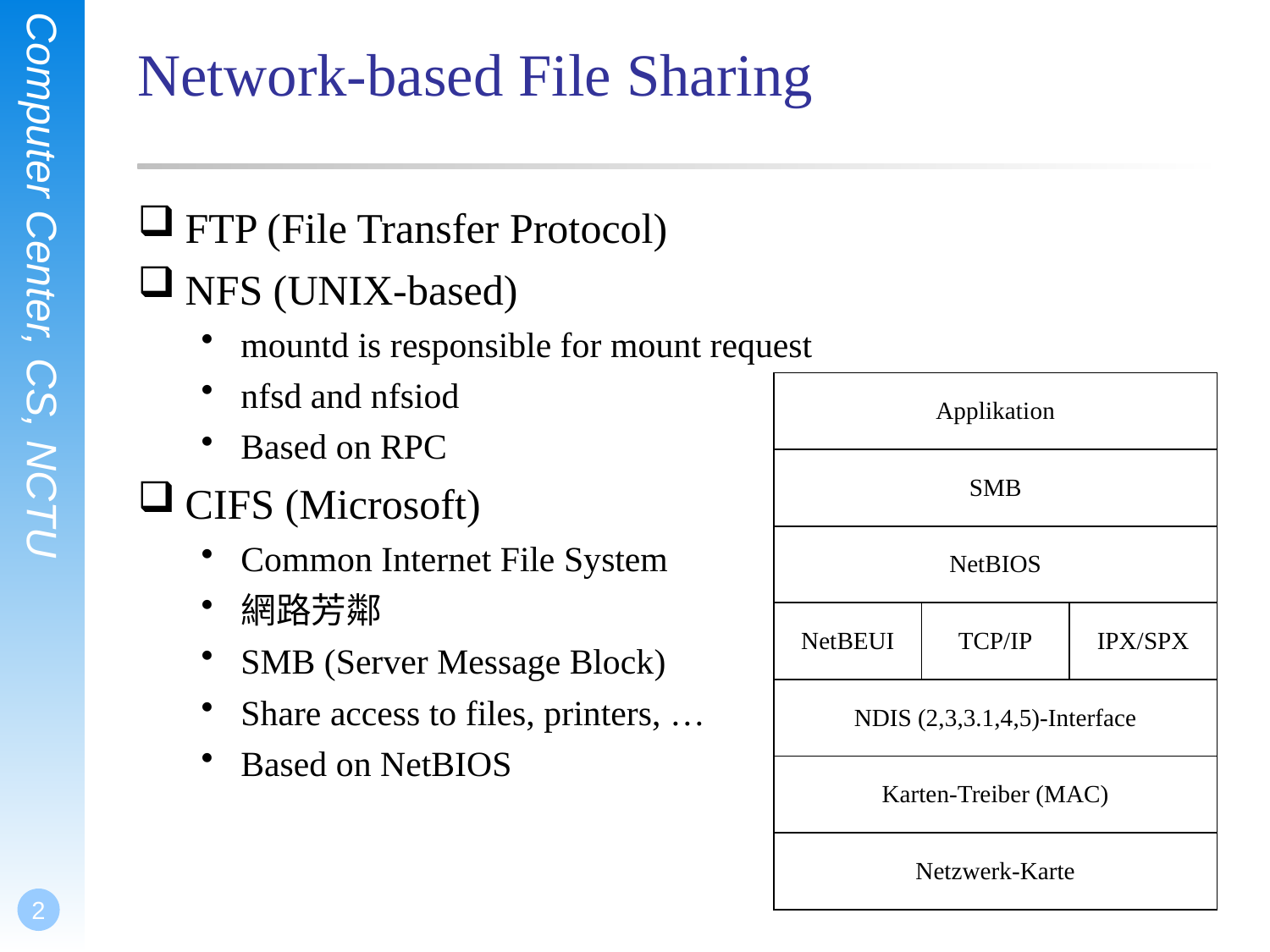

# Network-based File Sharing
FTP (File Transfer Protocol)
NFS (UNIX-based)
mountd is responsible for mount request
nfsd and nfsiod
Based on RPC
CIFS (Microsoft)
Common Internet File System
網路芳鄰
SMB (Server Message Block)
Share access to files, printers, …
Based on NetBIOS

| Applikation |  |  |
| --- | --- | --- |
| SMB |  |  |
| NetBIOS |  |  |
| NetBEUI | TCP/IP | IPX/SPX |
| NDIS (2,3,3.1,4,5)-Interface |  |  |
| Karten-Treiber (MAC) |  |  |
| Netzwerk-Karte |  |  |